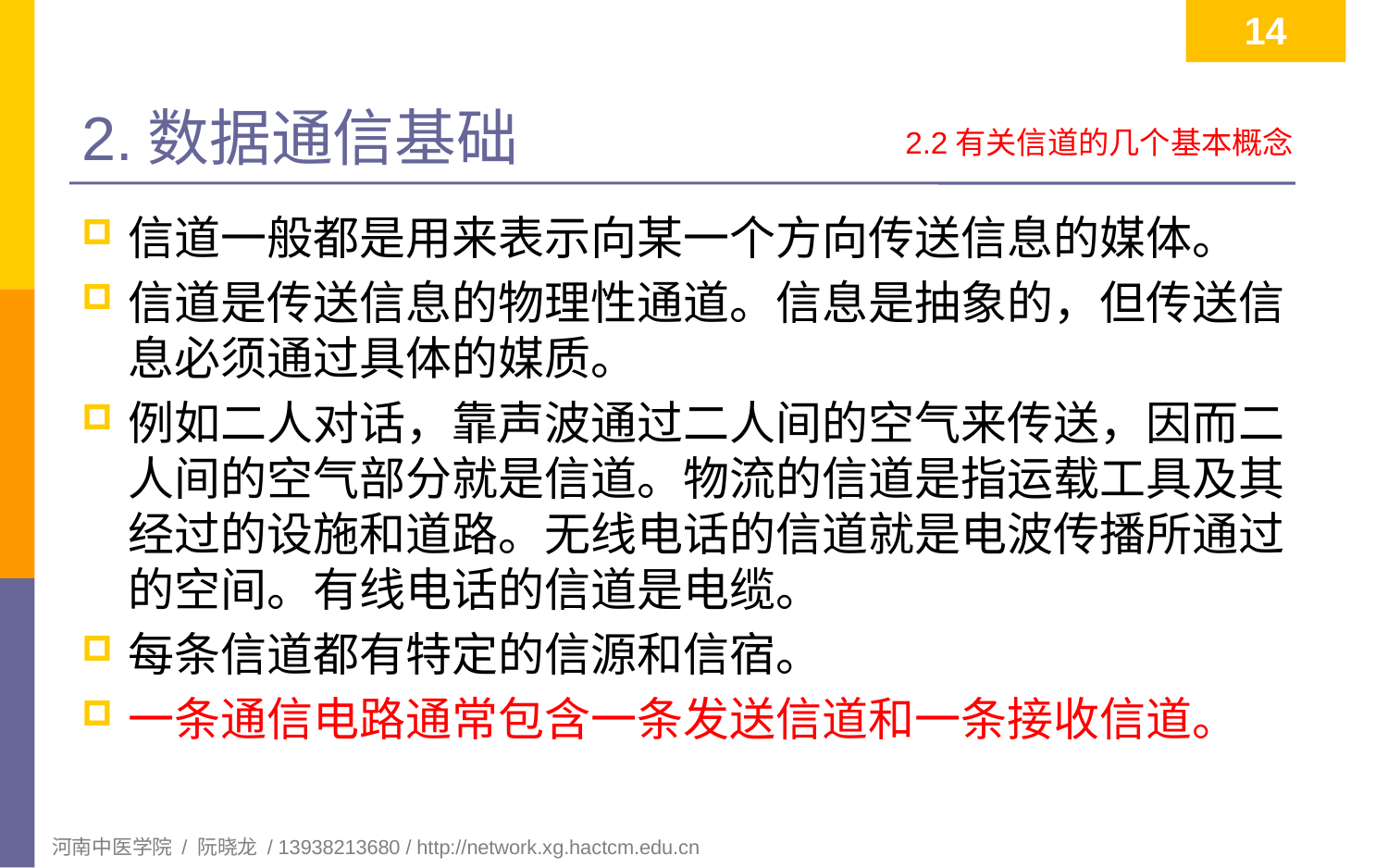

14
# 2.数据通信基础
2.2有关信道的几个基本概念

信道一般都是用来表示向某一个方向传送信息的媒体。
信道是传送信息的物理性通道。信息是抽象的，但传送信息必须通过具体的媒质。
例如二人对话，靠声波通过二人间的空气来传送，因而二人间的空气部分就是信道。物流的信道是指运载工具及其经过的设施和道路。无线电话的信道就是电波传播所通过的空间。有线电话的信道是电缆。
每条信道都有特定的信源和信宿。
一条通信电路通常包含一条发送信道和一条接收信道。